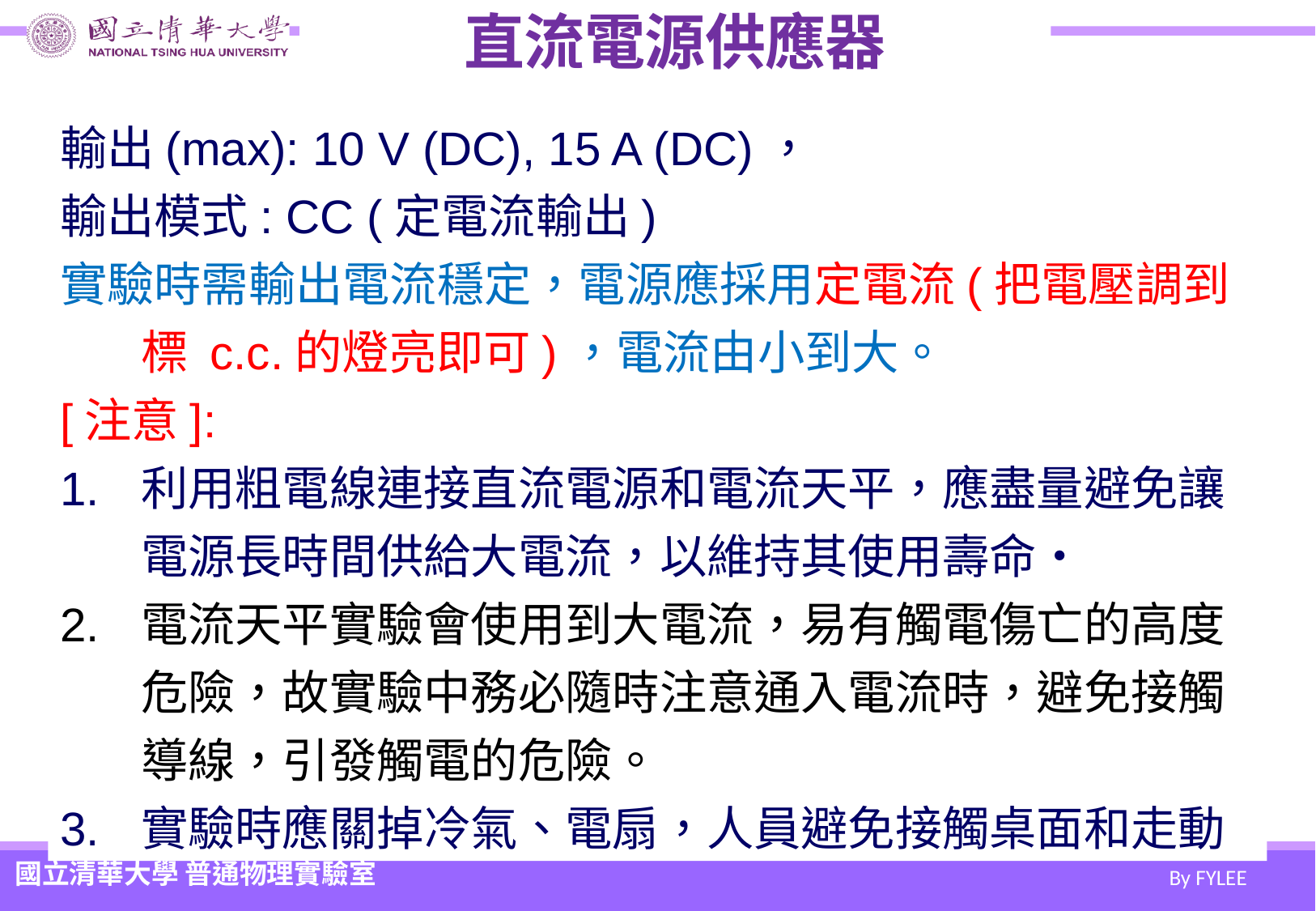

# 直流電源供應器
輸出(max): 10 V (DC), 15 A (DC)，
輸出模式: CC (定電流輸出)
實驗時需輸出電流穩定，電源應採用定電流(把電壓調到標 c.c.的燈亮即可)，電流由小到大。
[注意]:
利用粗電線連接直流電源和電流天平，應盡量避免讓電源長時間供給大電流，以維持其使用壽命‧
電流天平實驗會使用到大電流，易有觸電傷亡的高度危險，故實驗中務必隨時注意通入電流時，避免接觸導線，引發觸電的危險。
實驗時應關掉冷氣、電扇，人員避免接觸桌面和走動